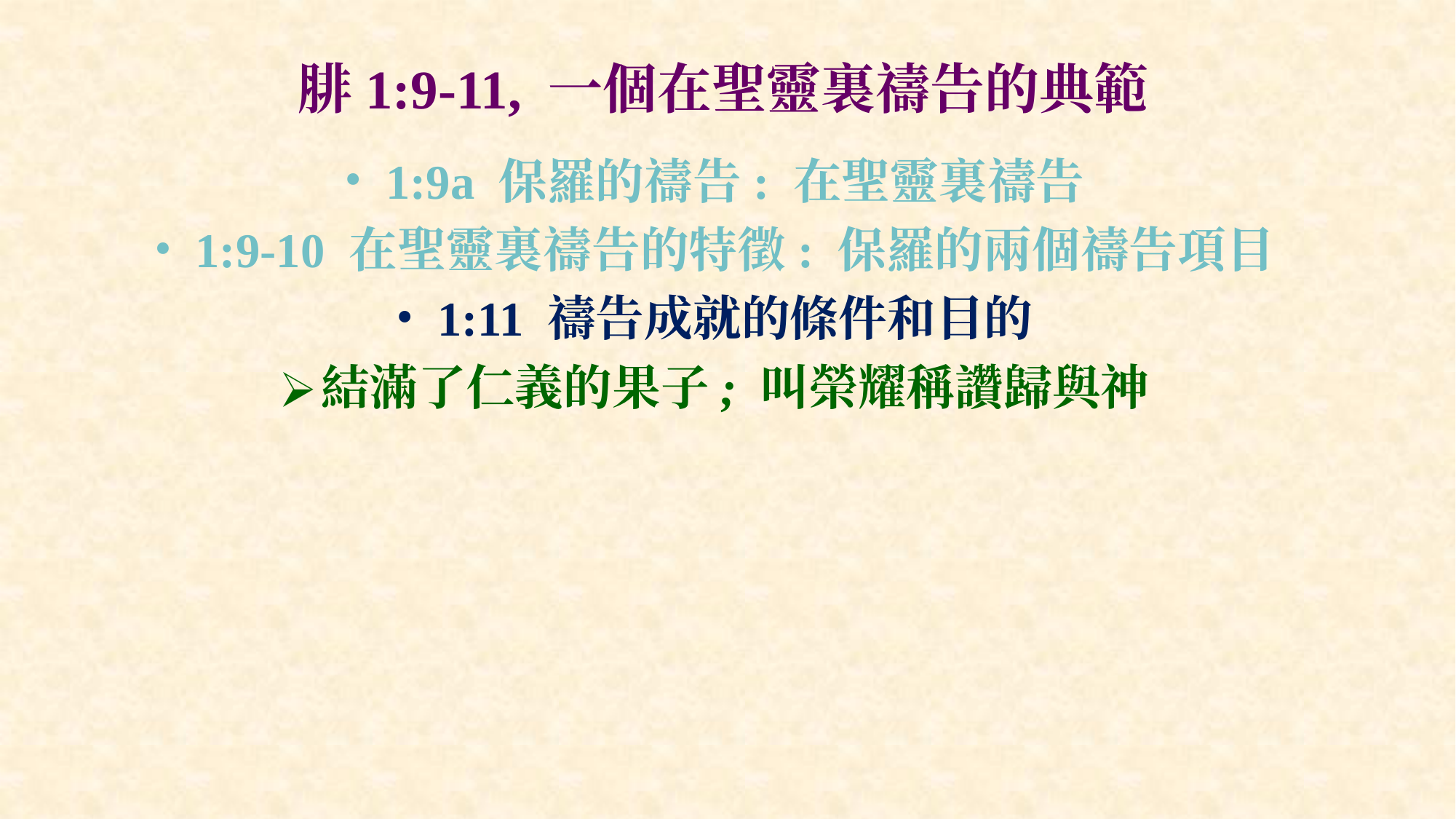

# 腓1:9-11, 一個在聖靈裏禱告的典範
1:9a 保羅的禱告: 在聖靈裏禱告
1:9-10 在聖靈裏禱告的特徵: 保羅的兩個禱告項目
1:11 禱告成就的條件和目的
結滿了仁義的果子; 叫榮耀稱讚歸與神